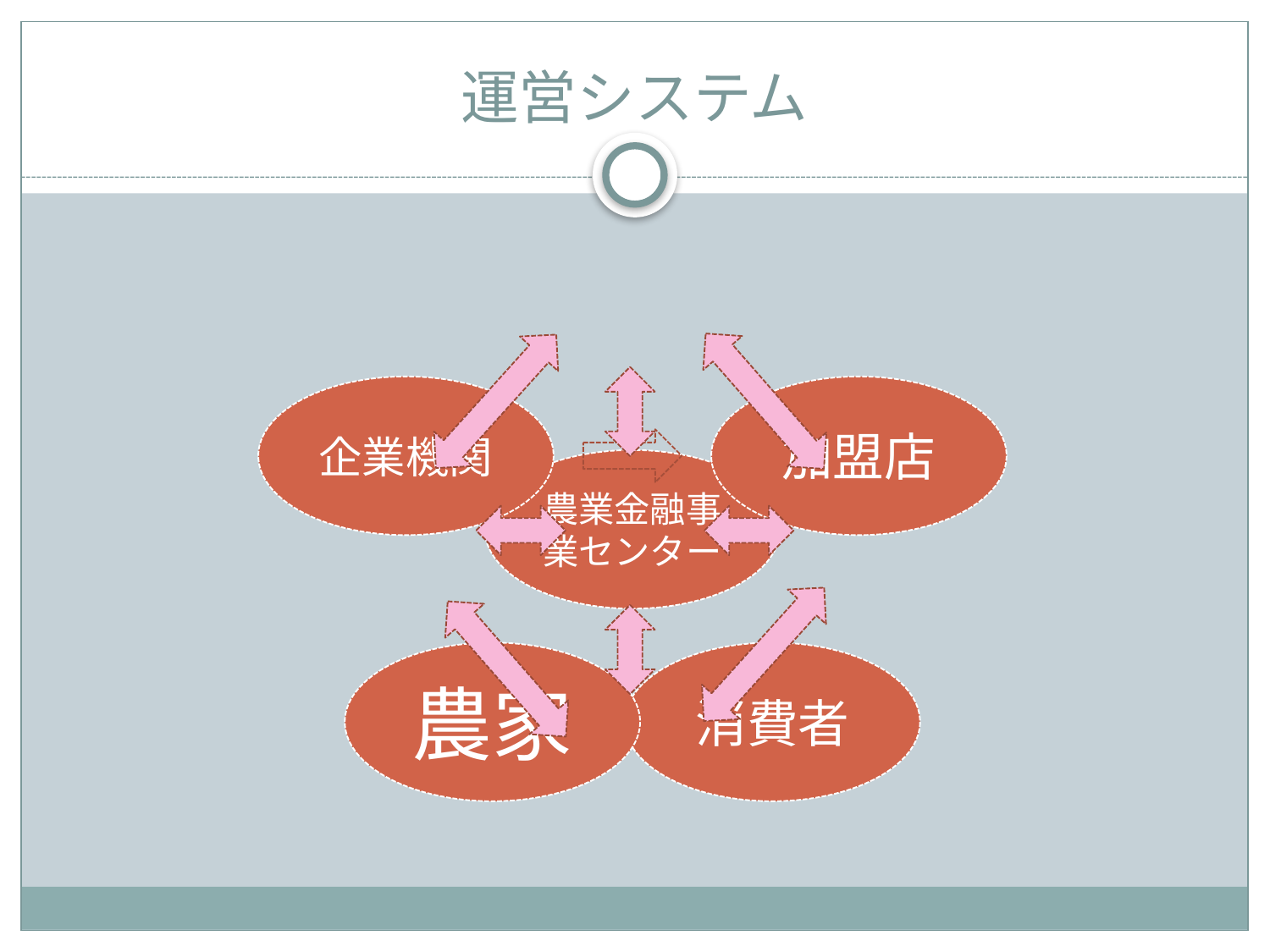

# 運営システム
農業金融事業センター
加盟店
消費者
農家
企業機関